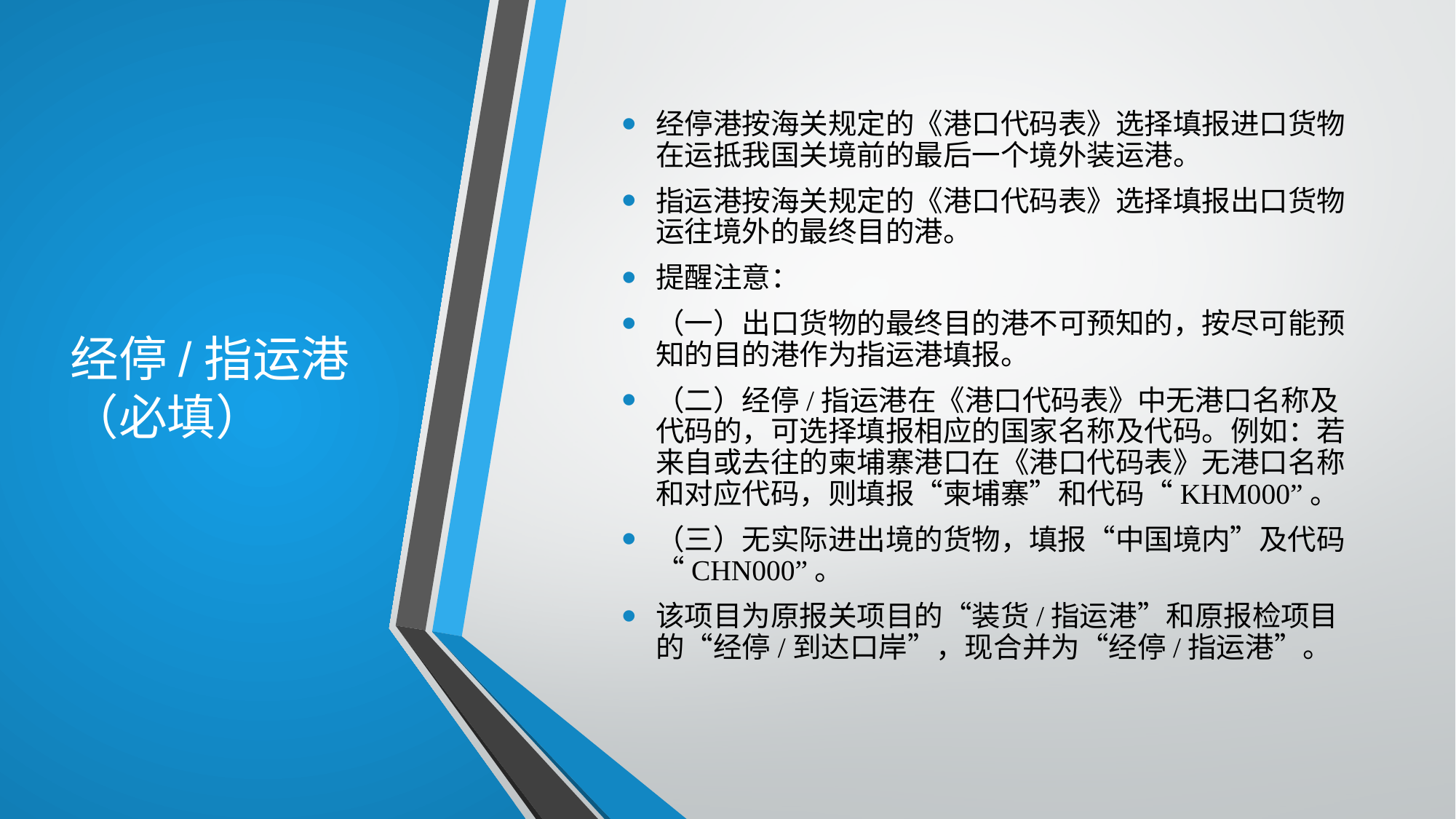

# 经停/指运港（必填）
经停港按海关规定的《港口代码表》选择填报进口货物在运抵我国关境前的最后一个境外装运港。
指运港按海关规定的《港口代码表》选择填报出口货物运往境外的最终目的港。
提醒注意：
（一）出口货物的最终目的港不可预知的，按尽可能预知的目的港作为指运港填报。
（二）经停/指运港在《港口代码表》中无港口名称及代码的，可选择填报相应的国家名称及代码。例如：若来自或去往的柬埔寨港口在《港口代码表》无港口名称和对应代码，则填报“柬埔寨”和代码“KHM000”。
（三）无实际进出境的货物，填报“中国境内”及代码“CHN000”。
该项目为原报关项目的“装货/指运港”和原报检项目的“经停/到达口岸”，现合并为“经停/指运港”。